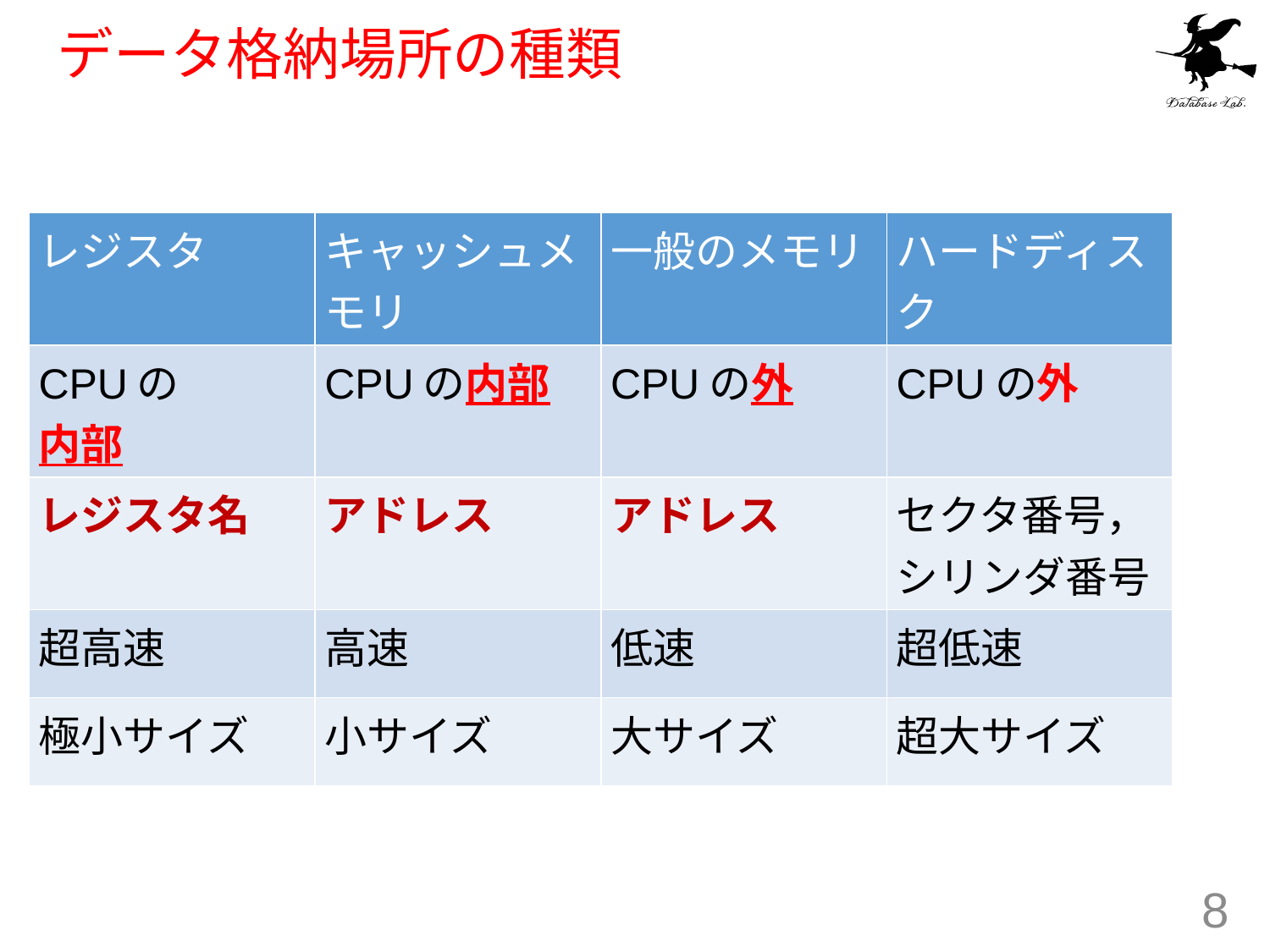

# データ格納場所の種類

| レジスタ | キャッシュメモリ | 一般のメモリ | ハードディスク |
| --- | --- | --- | --- |
| CPUの 内部 | CPUの内部 | CPUの外 | CPUの外 |
| レジスタ名 | アドレス | アドレス | セクタ番号， シリンダ番号 |
| 超高速 | 高速 | 低速 | 超低速 |
| 極小サイズ | 小サイズ | 大サイズ | 超大サイズ |
8